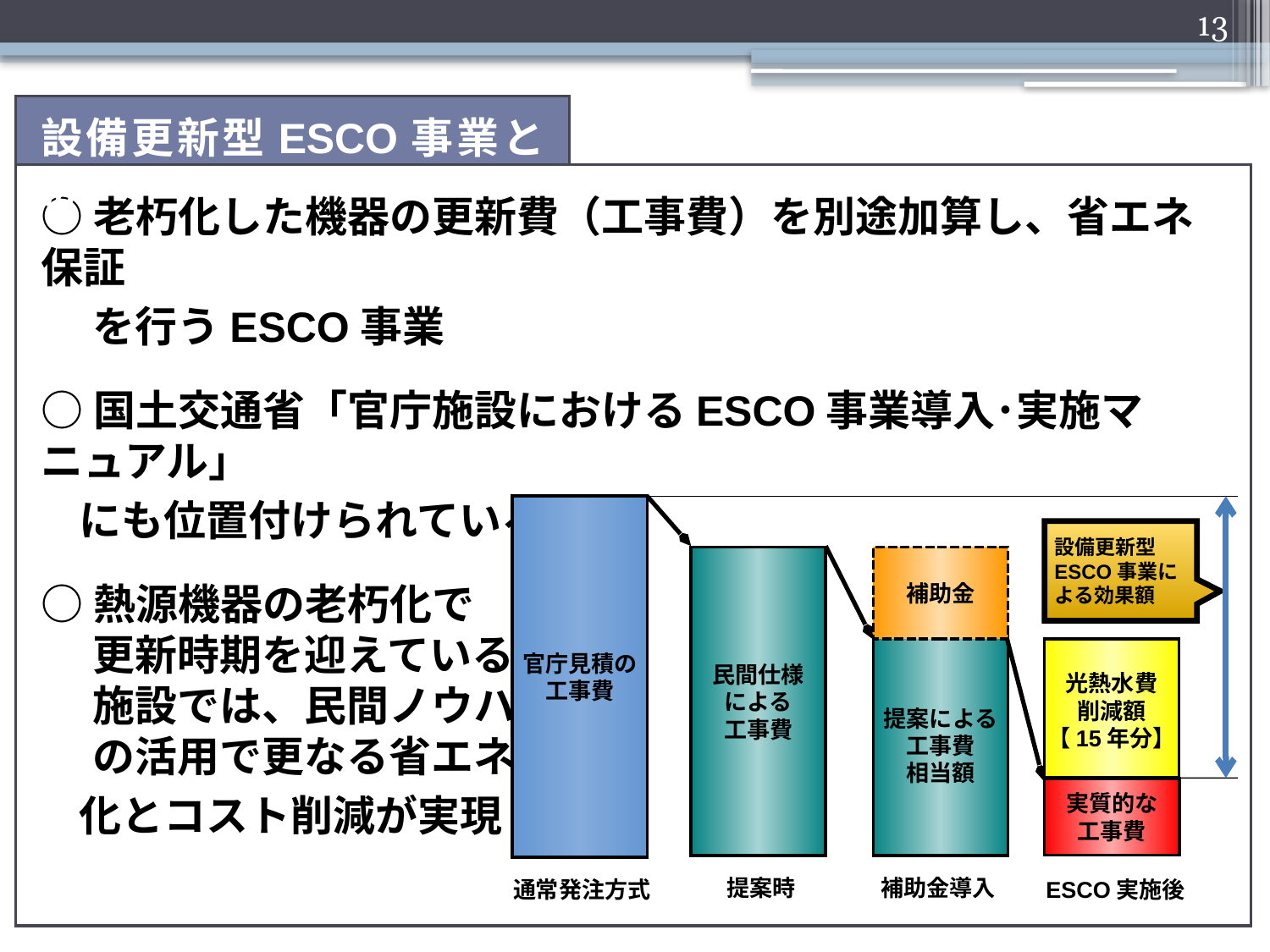

13
設備更新型ESCO事業とは
○老朽化した機器の更新費（工事費）を別途加算し、省エネ保証
　 を行うESCO事業

○国土交通省「官庁施設におけるESCO事業導入･実施マニュアル」
   にも位置付けられている事業

○熱源機器の老朽化で
　 更新時期を迎えている
　 施設では、民間ノウハウ
　 の活用で更なる省エネ
   化とコスト削減が実現

官庁見積の
工事費

設備更新型ESCO事業による効果額

民間仕様
による
工事費
補助金
提案による
工事費
相当額

光熱水費
削減額
【15年分】

実質的な
工事費
提案時
補助金導入
  ESCO実施後
通常発注方式